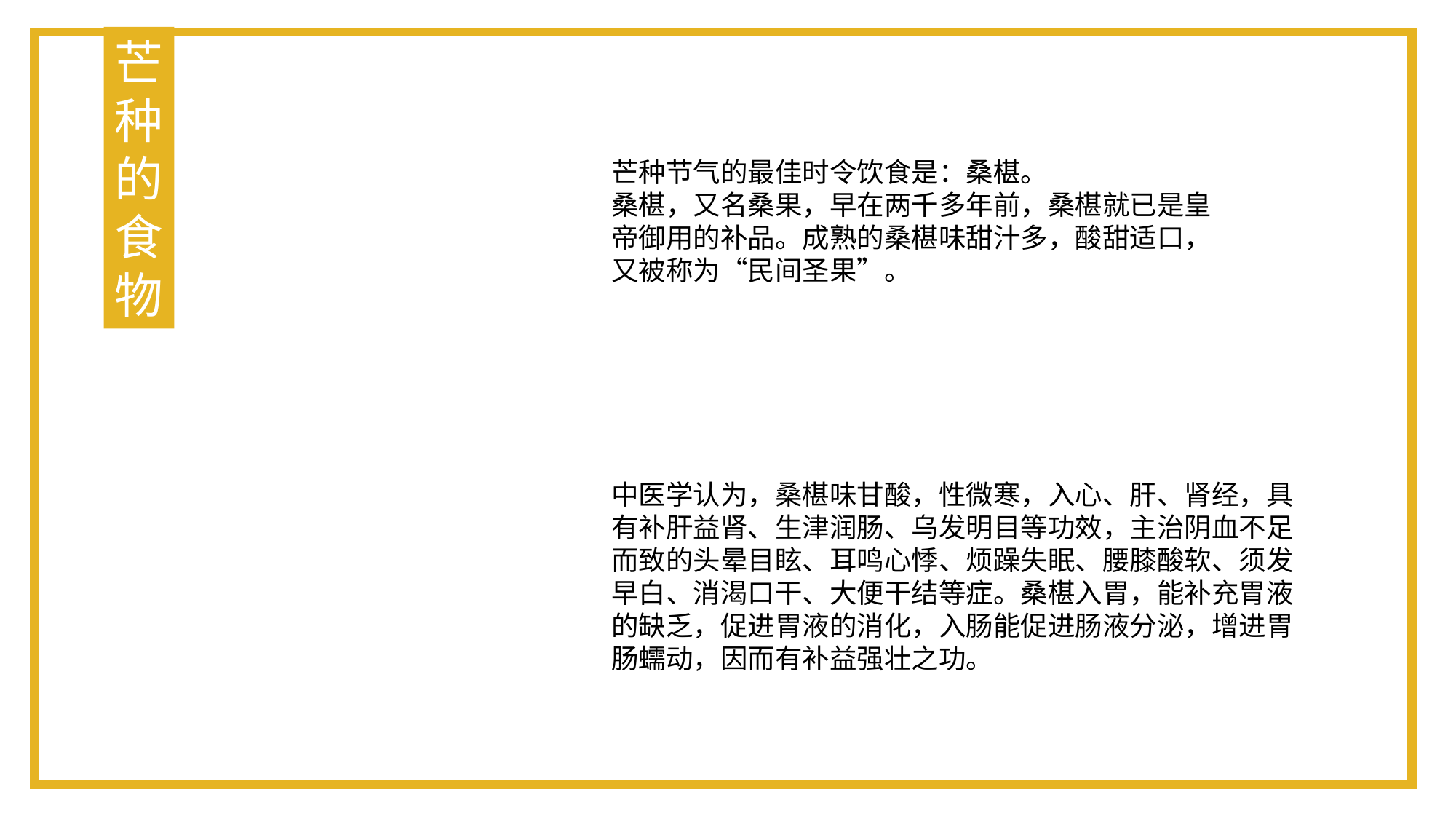

芒种的食物
芒种节气的最佳时令饮食是：桑椹。
桑椹，又名桑果，早在两千多年前，桑椹就已是皇帝御用的补品。成熟的桑椹味甜汁多，酸甜适口，又被称为“民间圣果”。
中医学认为，桑椹味甘酸，性微寒，入心、肝、肾经，具有补肝益肾、生津润肠、乌发明目等功效，主治阴血不足而致的头晕目眩、耳鸣心悸、烦躁失眠、腰膝酸软、须发早白、消渴口干、大便干结等症。桑椹入胃，能补充胃液的缺乏，促进胃液的消化，入肠能促进肠液分泌，增进胃肠蠕动，因而有补益强壮之功。